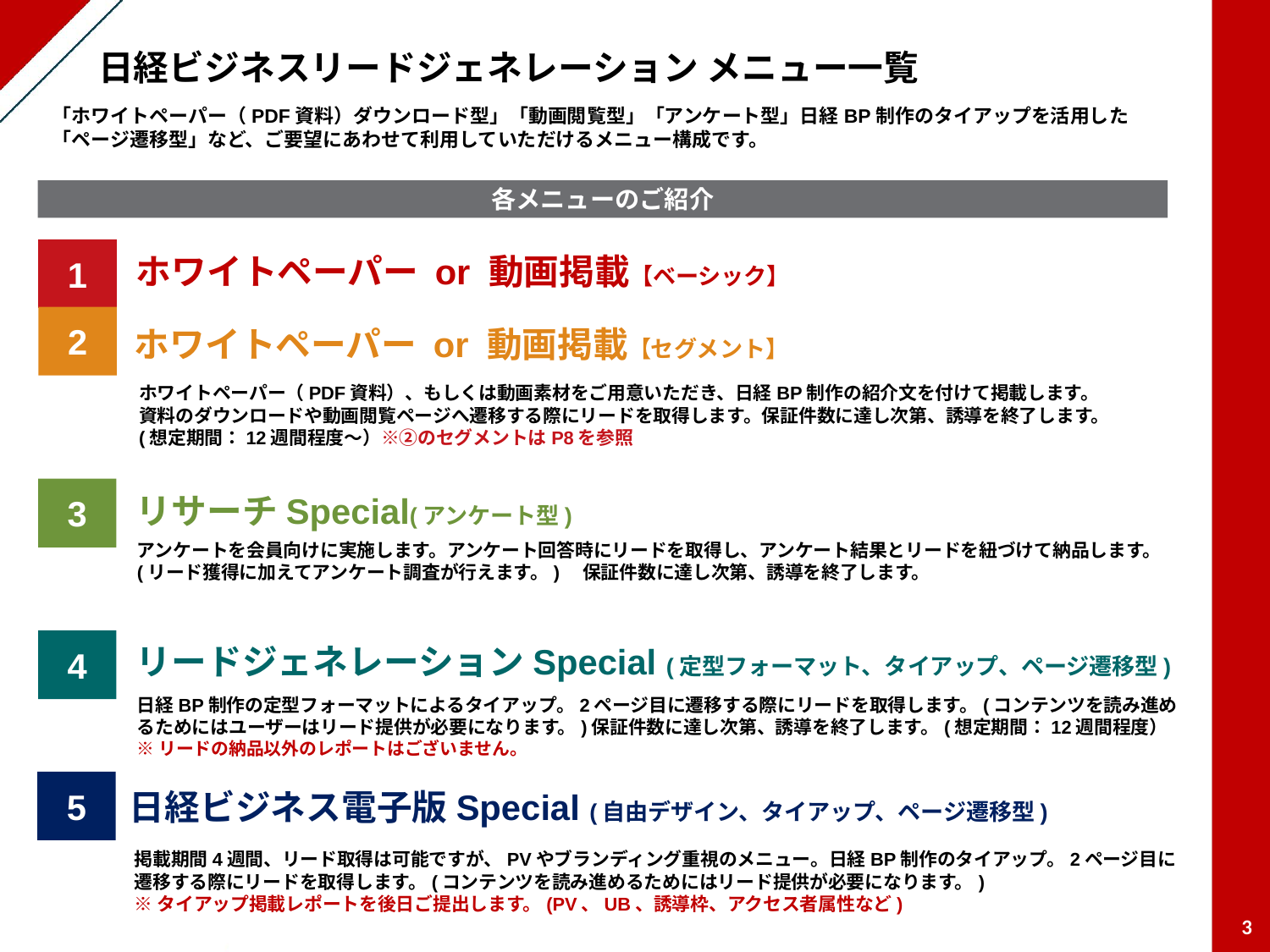

日経ビジネスリードジェネレーション メニュー一覧
「ホワイトペーパー（PDF資料）ダウンロード型」「動画閲覧型」「アンケート型」日経BP制作のタイアップを活用した「ページ遷移型」など、ご要望にあわせて利用していただけるメニュー構成です。
各メニューのご紹介
ホワイトペーパー or 動画掲載【ベーシック】
1
2
ホワイトペーパー or 動画掲載【セグメント】
ホワイトペーパー（PDF資料）、もしくは動画素材をご用意いただき、日経BP制作の紹介文を付けて掲載します。
資料のダウンロードや動画閲覧ページへ遷移する際にリードを取得します。保証件数に達し次第、誘導を終了します。
(想定期間：12週間程度～）※②のセグメントはP8を参照
リサーチSpecial(アンケート型)
3
アンケートを会員向けに実施します。アンケート回答時にリードを取得し、アンケート結果とリードを紐づけて納品します。(リード獲得に加えてアンケート調査が行えます。)　保証件数に達し次第、誘導を終了します。

リードジェネレーションSpecial (定型フォーマット、タイアップ、ページ遷移型)
4
日経BP制作の定型フォーマットによるタイアップ。2ページ目に遷移する際にリードを取得します。(コンテンツを読み進めるためにはユーザーはリード提供が必要になります。)保証件数に達し次第、誘導を終了します。(想定期間：12週間程度）
※リードの納品以外のレポートはございません。
日経ビジネス電子版Special (自由デザイン、タイアップ、ページ遷移型)
5
掲載期間4週間、リード取得は可能ですが、PVやブランディング重視のメニュー。日経BP制作のタイアップ。2ページ目に遷移する際にリードを取得します。(コンテンツを読み進めるためにはリード提供が必要になります。)
※タイアップ掲載レポートを後日ご提出します。(PV、UB、誘導枠、アクセス者属性など)
3